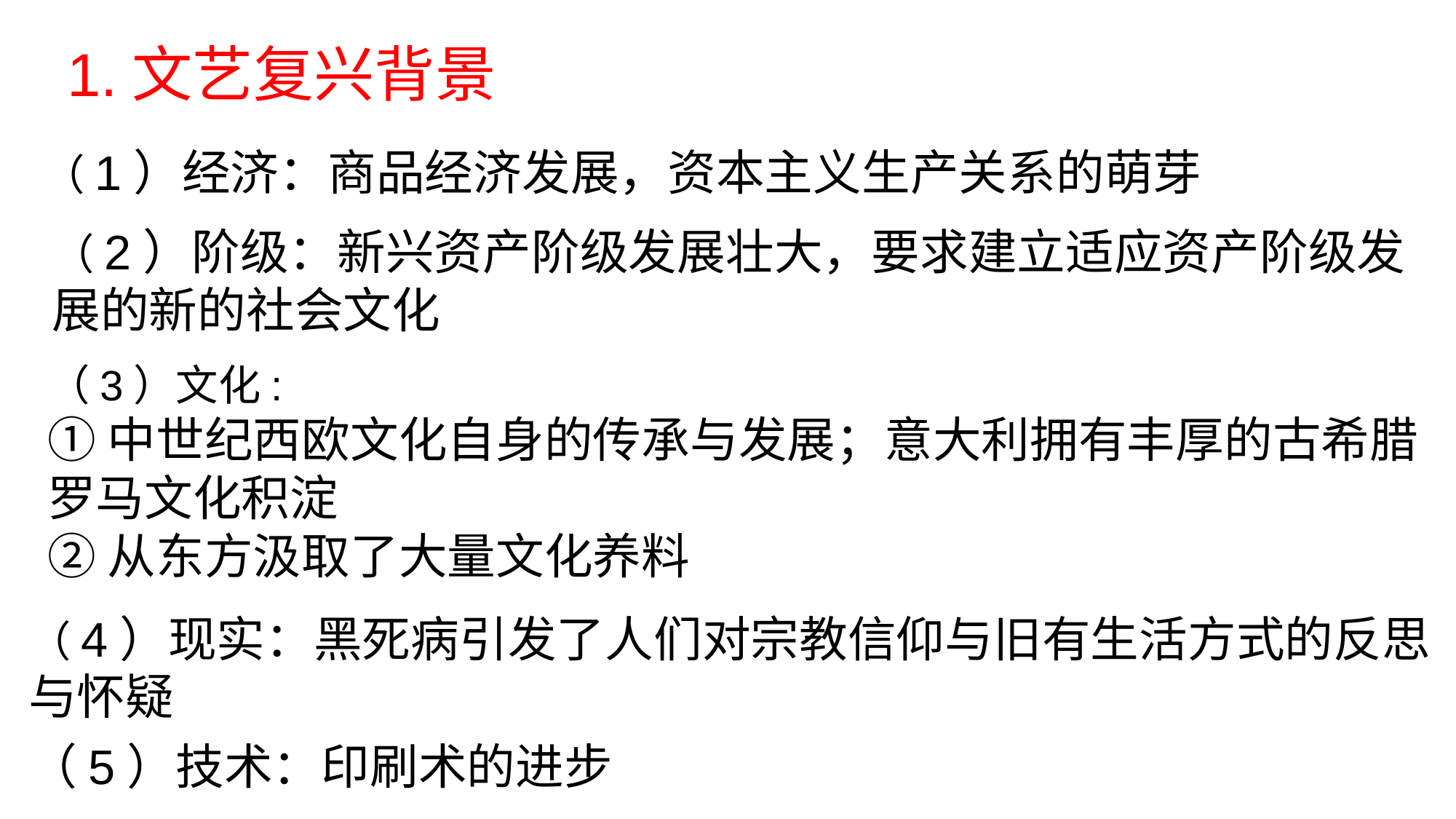

1.文艺复兴背景
（1）经济：商品经济发展，资本主义生产关系的萌芽
（2）阶级：新兴资产阶级发展壮大，要求建立适应资产阶级发展的新的社会文化
（3）文化:
①中世纪西欧文化自身的传承与发展；意大利拥有丰厚的古希腊罗马文化积淀
②从东方汲取了大量文化养料
（4）现实：黑死病引发了人们对宗教信仰与旧有生活方式的反思与怀疑
（5）技术：印刷术的进步